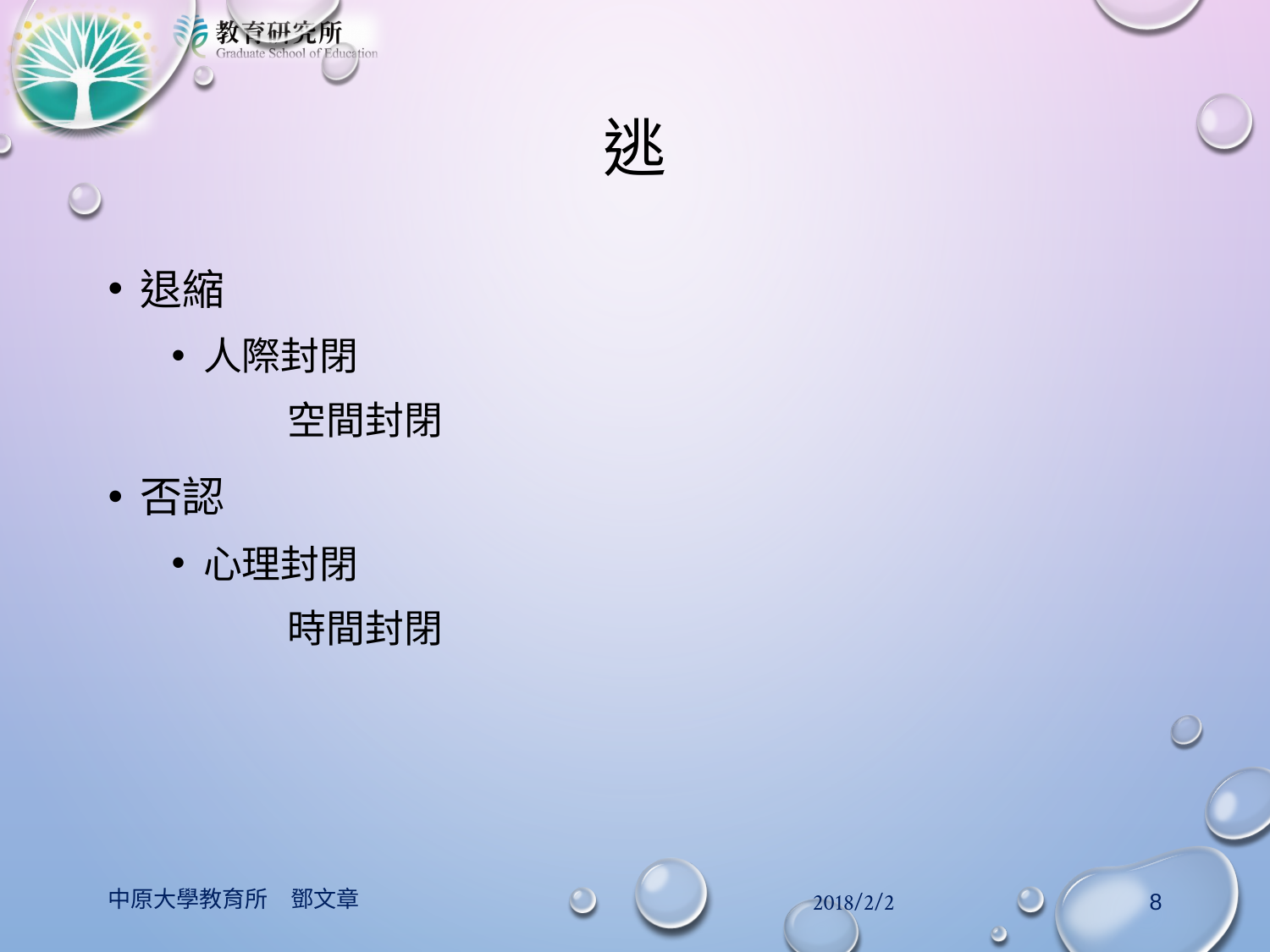

# 逃
退縮
人際封閉
　　　空間封閉
否認
心理封閉
　　　時間封閉
中原大學教育所　鄧文章
2018/2/2
8